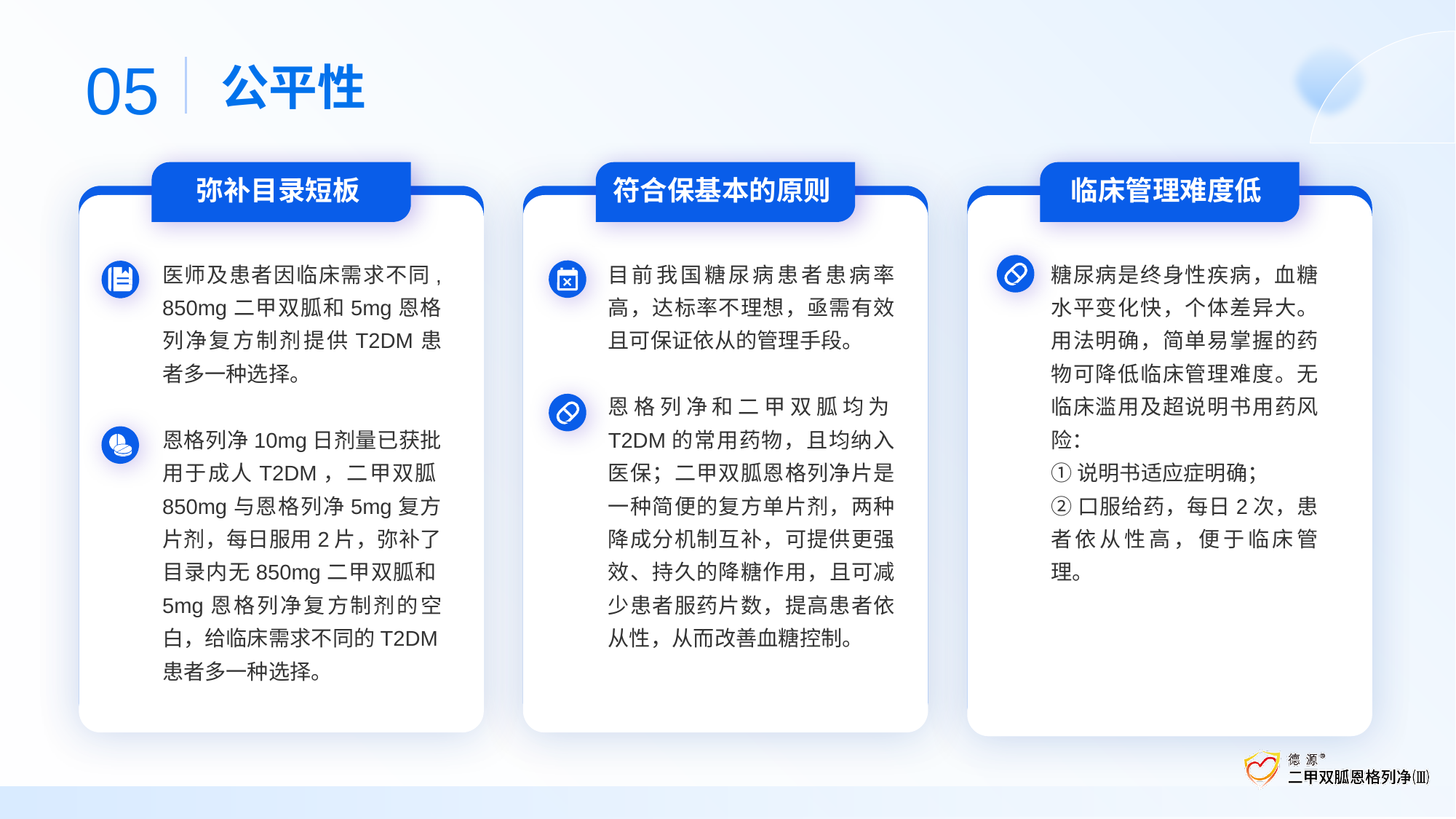

05
# 公平性
弥补目录短板
符合保基本的原则
临床管理难度低

医师及患者因临床需求不同, 850mg二甲双胍和5mg恩格列净复方制剂提供T2DM患者多一种选择。

恩格列净10mg日剂量已获批用于成人T2DM，二甲双胍850mg与恩格列净5mg复方片剂，每日服用2片，弥补了目录内无850mg二甲双胍和5mg恩格列净复方制剂的空白，给临床需求不同的T2DM患者多一种选择。
目前我国糖尿病患者患病率高，达标率不理想，亟需有效且可保证依从的管理手段。

恩格列净和二甲双胍均为T2DM的常用药物，且均纳入医保；二甲双胍恩格列净片是一种简便的复方单片剂，两种降成分机制互补，可提供更强效、持久的降糖作用，且可减少患者服药片数，提高患者依从性，从而改善血糖控制。
糖尿病是终身性疾病，血糖水平变化快，个体差异大。用法明确，简单易掌握的药物可降低临床管理难度。无临床滥用及超说明书用药风险：
①说明书适应症明确；
②口服给药，每日2次，患者依从性高，便于临床管理。